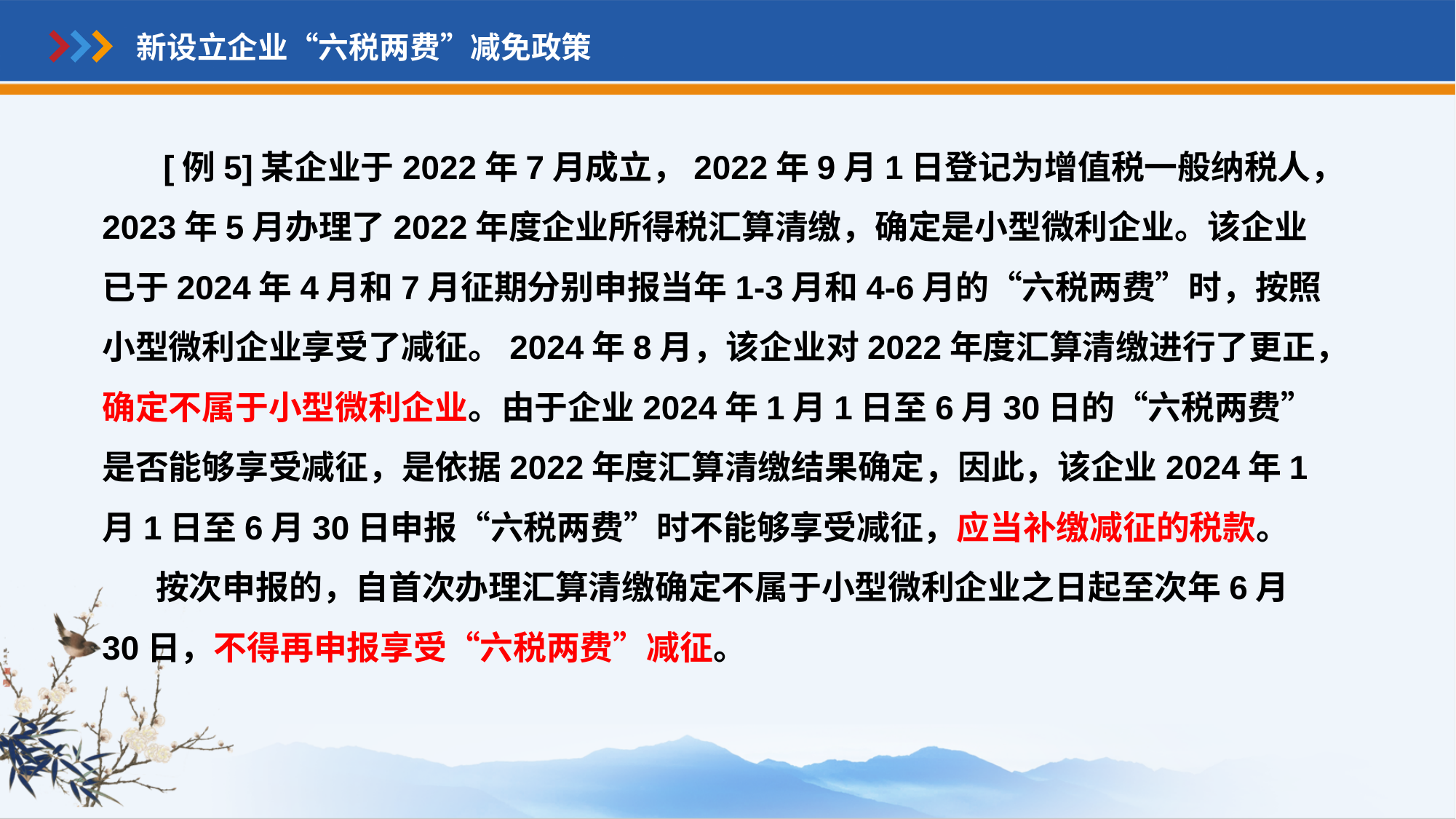

新设立企业“六税两费”减免政策

        [例5]某企业于2022年7月成立，2022年9月1日登记为增值税一般纳税人，2023年5月办理了2022年度企业所得税汇算清缴，确定是小型微利企业。该企业已于2024年4月和7月征期分别申报当年1-3月和4-6月的“六税两费”时，按照小型微利企业享受了减征。2024年8月，该企业对2022年度汇算清缴进行了更正，确定不属于小型微利企业。由于企业2024年1月1日至6月30日的“六税两费”是否能够享受减征，是依据2022年度汇算清缴结果确定，因此，该企业2024年1月1日至6月30日申报“六税两费”时不能够享受减征，应当补缴减征的税款。
      按次申报的，自首次办理汇算清缴确定不属于小型微利企业之日起至次年6月30日，不得再申报享受“六税两费”减征。